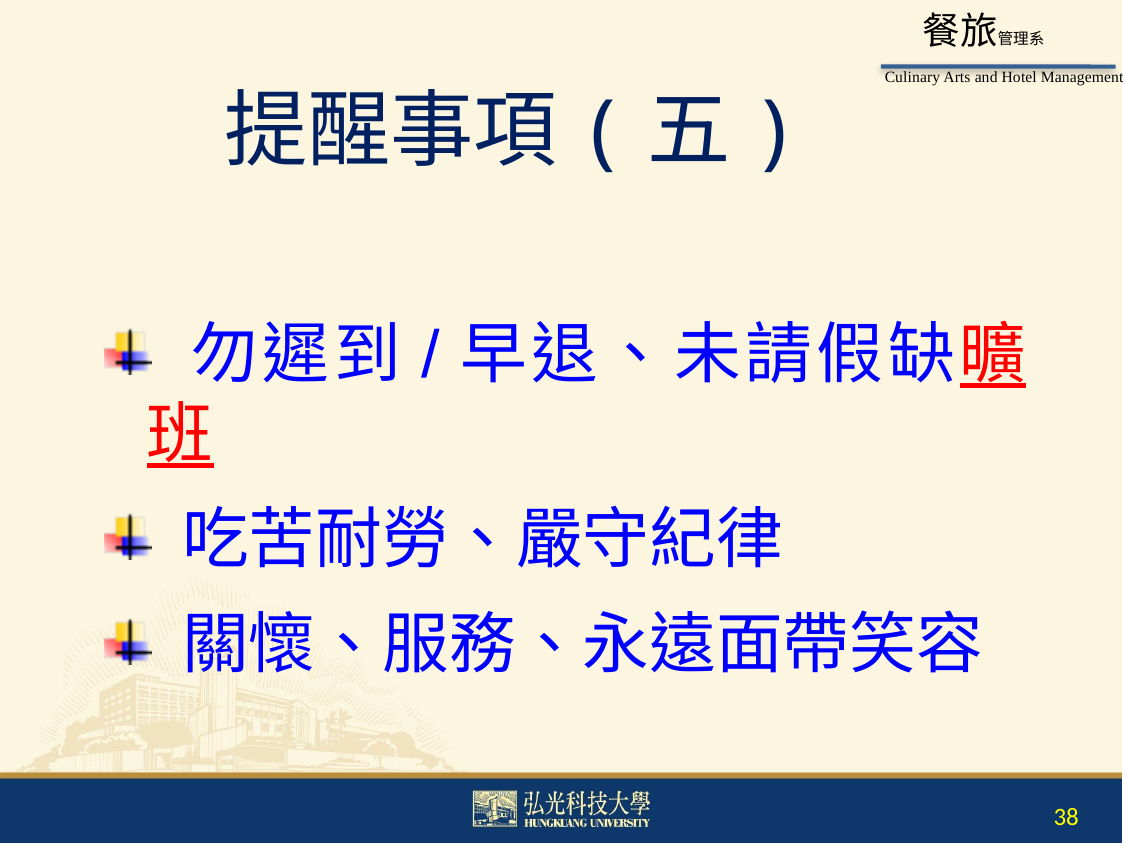

提醒事項(五)
 勿遲到/早退、未請假缺曠班
 吃苦耐勞、嚴守紀律
 關懷、服務、永遠面帶笑容
38